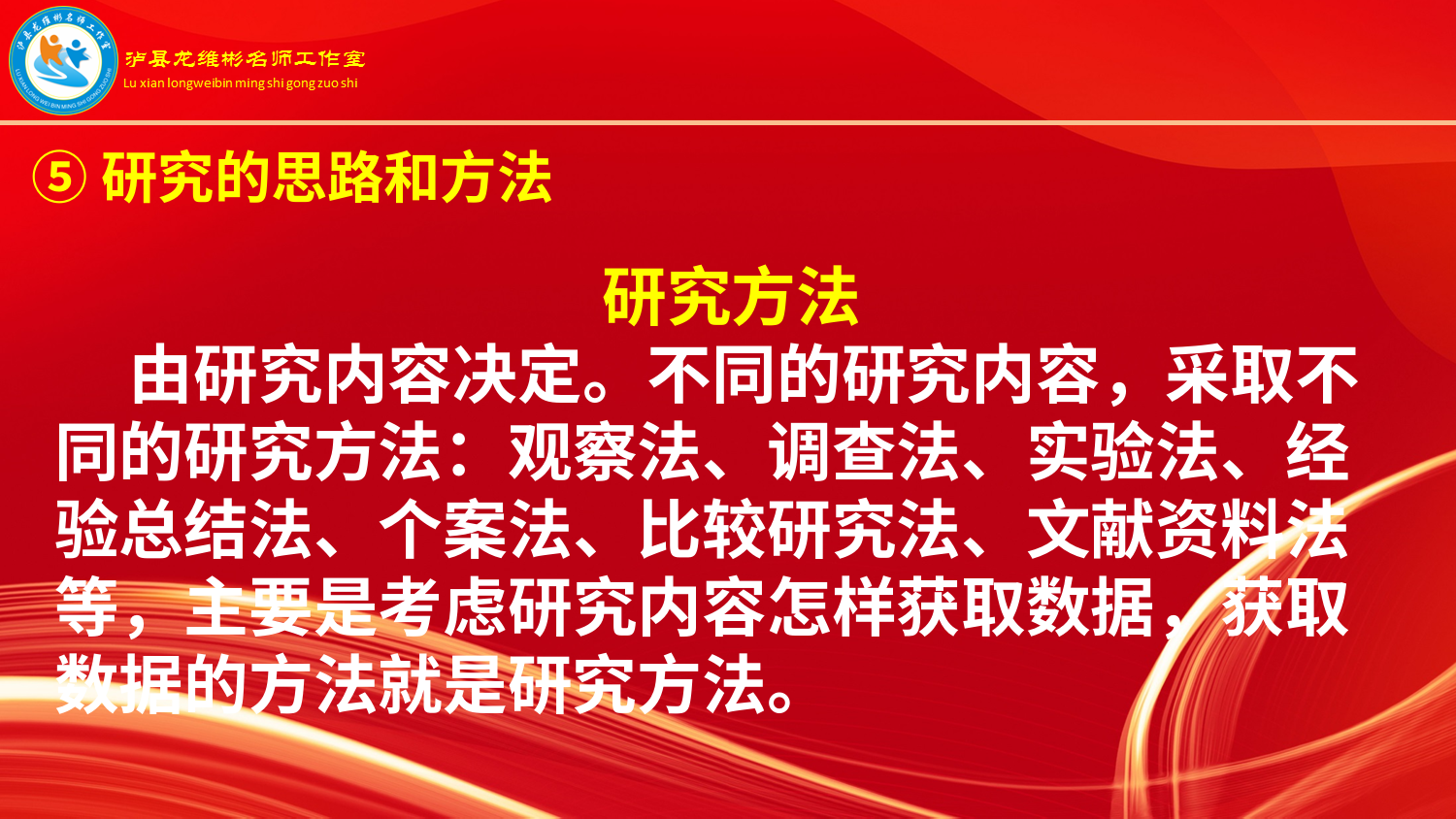

⑤研究的思路和方法

研究方法
        由研究内容决定。不同的研究内容，采取不同的研究方法：观察法、调查法、实验法、经验总结法、个案法、比较研究法、文献资料法等，主要是考虑研究内容怎样获取数据，获取数据的方法就是研究方法。